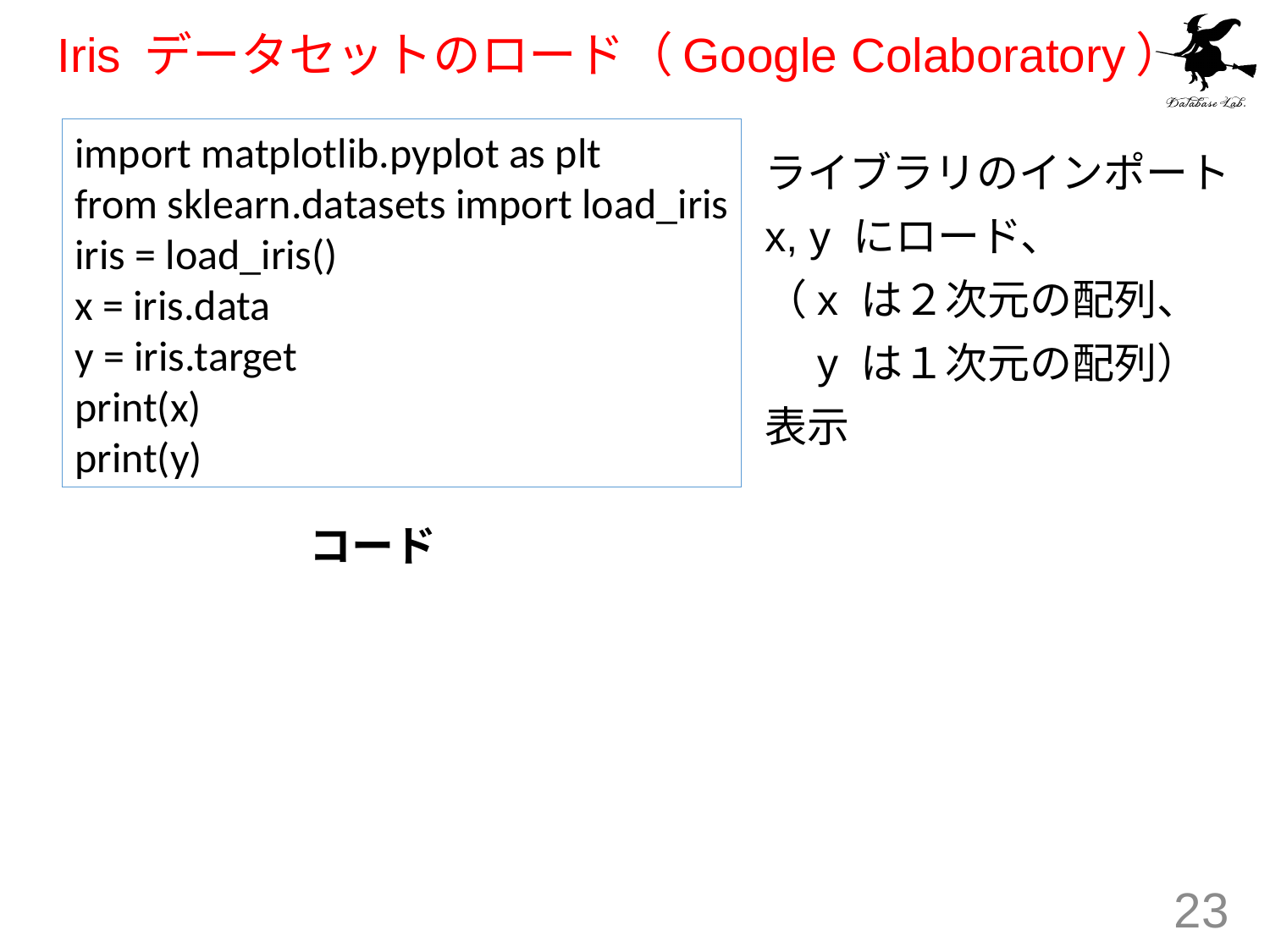

# Iris データセットのロード（Google Colaboratory）
import matplotlib.pyplot as plt
from sklearn.datasets import load_iris
iris = load_iris()
x = iris.data
y = iris.target
print(x)
print(y)
ライブラリのインポート
x, y にロード、
（x は２次元の配列、
　y は１次元の配列）
表示
コード
23